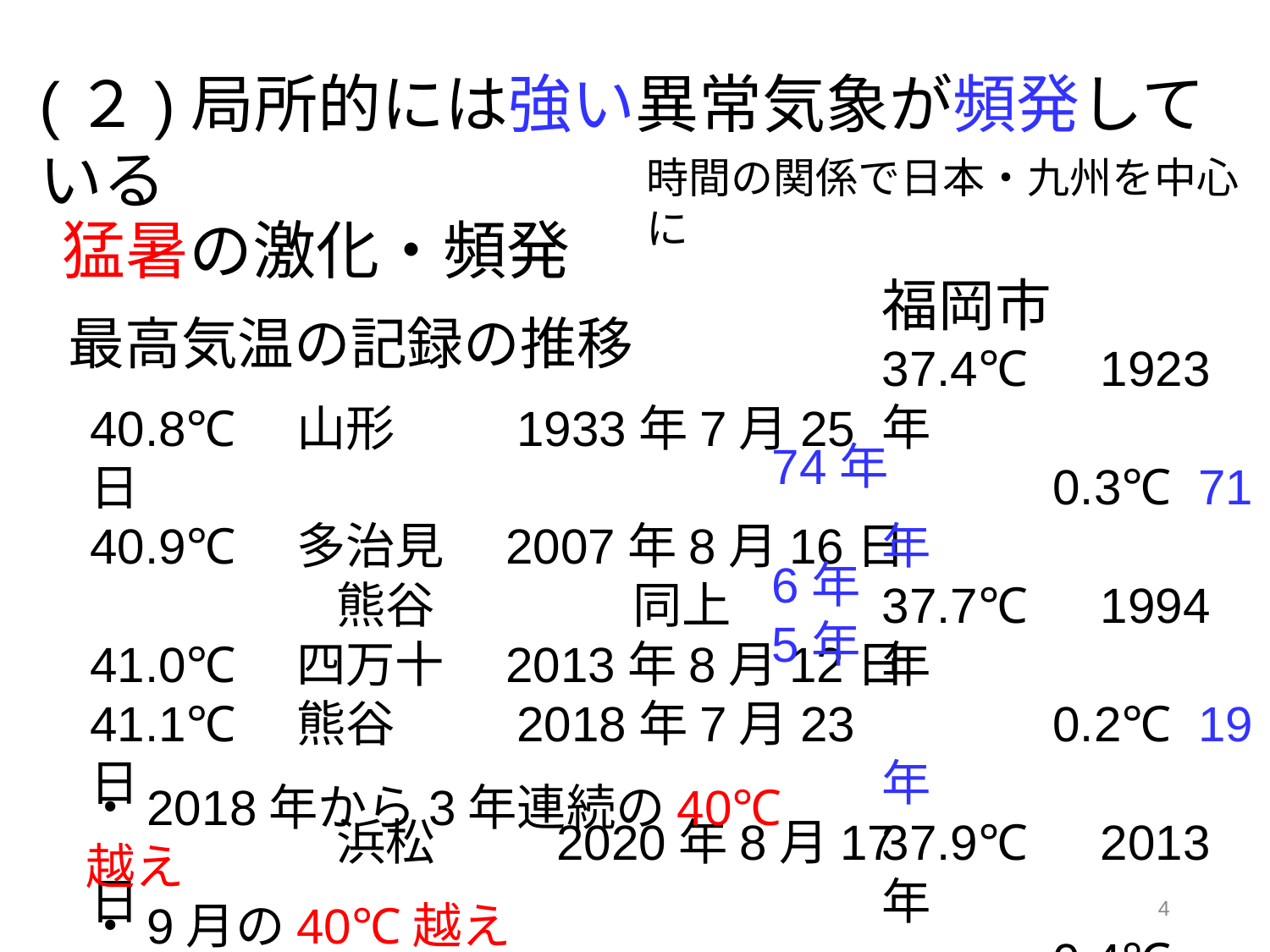

(２)局所的には強い異常気象が頻発している

時間の関係で日本・九州を中心に
猛暑の激化・頻発
福岡市
37.4℃　1923年
　　　 0.3℃  71年
37.7℃　1994年
　　　 0.2℃  19年
37.9℃　2013年
　　　 0.4℃ 　5年
38.3℃　2018年

歴代10位までのうち
8つは2012年以降
最高気温の記録の推移
40.8℃　山形　　 1933年7月25日
40.9℃　多治見　2007年8月16日
　　　　　熊谷　　　　同上
41.0℃　四万十　2013年8月12日
41.1℃　熊谷　　 2018年7月23日
　　　　　浜松　 　2020年8月17日
74年

6年
5年
・2018年から3年連続の40℃越え
・9月の40℃越え
4